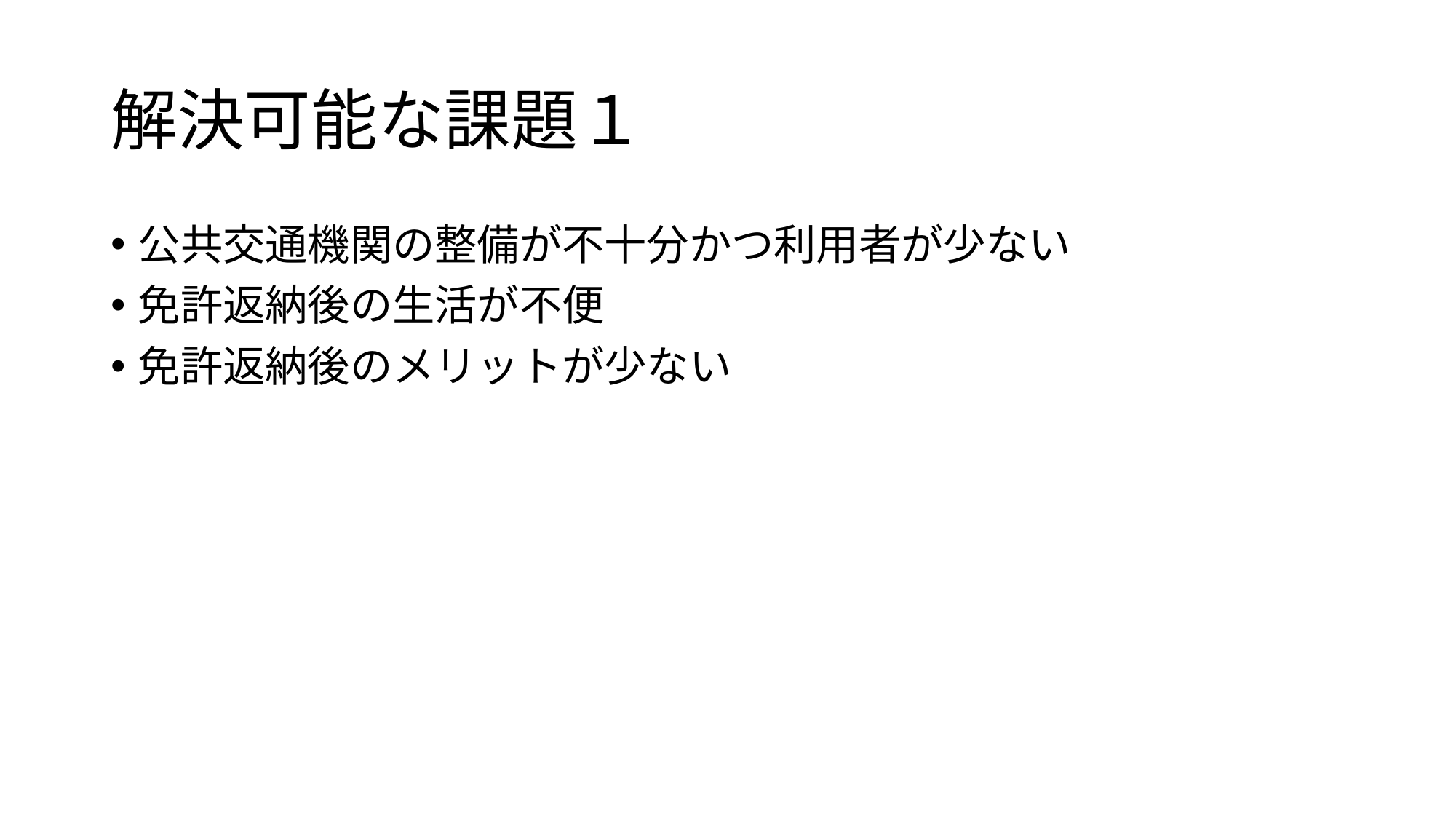

# 解決可能な課題１
公共交通機関の整備が不十分かつ利用者が少ない
免許返納後の生活が不便
免許返納後のメリットが少ない